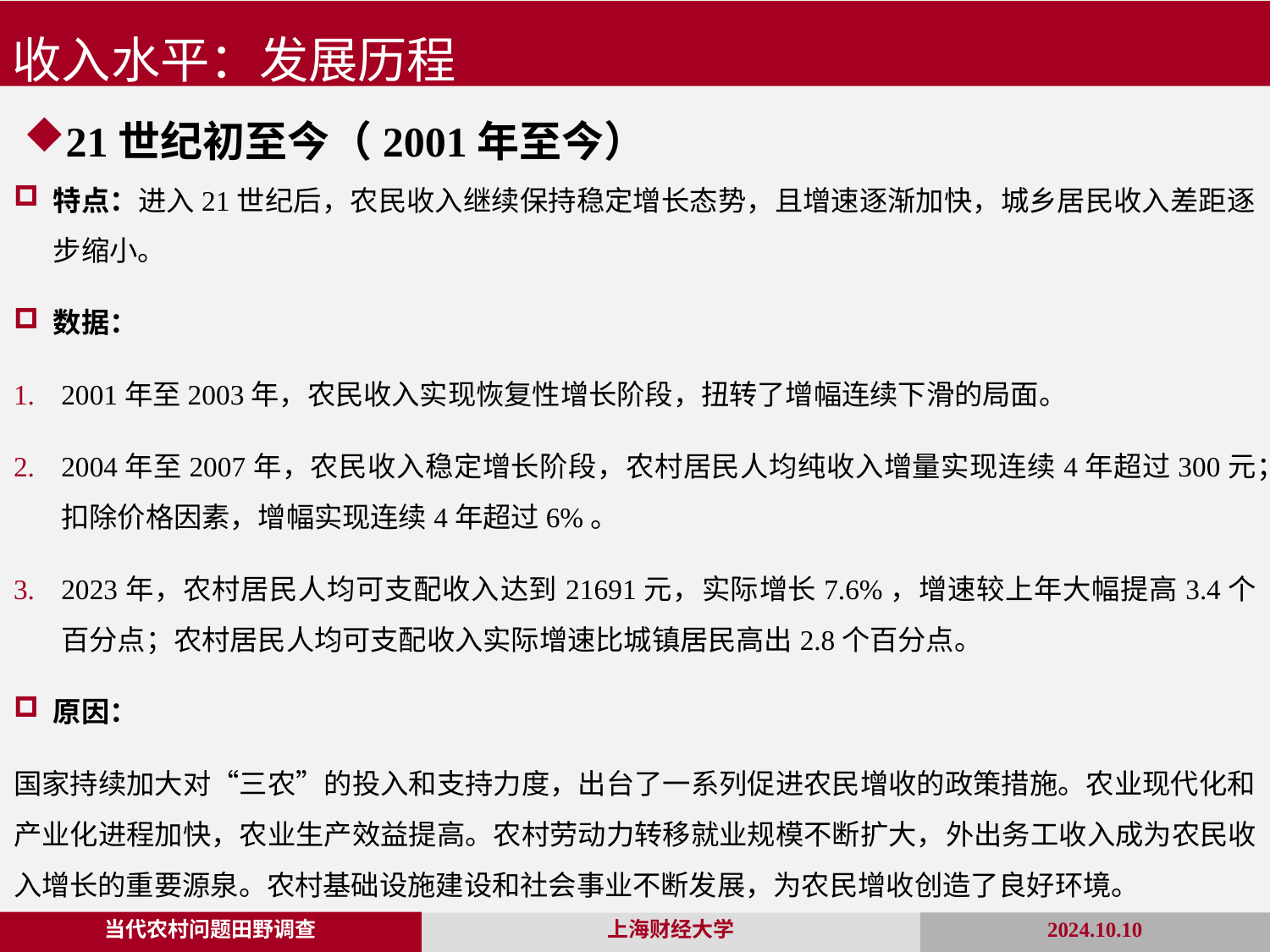

收入水平：发展历程
21世纪初至今（2001年至今）
特点：进入21世纪后，农民收入继续保持稳定增长态势，且增速逐渐加快，城乡居民收入差距逐步缩小。
数据：
2001年至2003年，农民收入实现恢复性增长阶段，扭转了增幅连续下滑的局面。
2004年至2007年，农民收入稳定增长阶段，农村居民人均纯收入增量实现连续4年超过300元；扣除价格因素，增幅实现连续4年超过6%。
2023年，农村居民人均可支配收入达到21691元，实际增长7.6%，增速较上年大幅提高3.4个百分点；农村居民人均可支配收入实际增速比城镇居民高出2.8个百分点。
原因：
国家持续加大对“三农”的投入和支持力度，出台了一系列促进农民增收的政策措施。农业现代化和产业化进程加快，农业生产效益提高。农村劳动力转移就业规模不断扩大，外出务工收入成为农民收入增长的重要源泉。农村基础设施建设和社会事业不断发展，为农民增收创造了良好环境。
当代农村问题田野调查
2024.10.10
上海财经大学